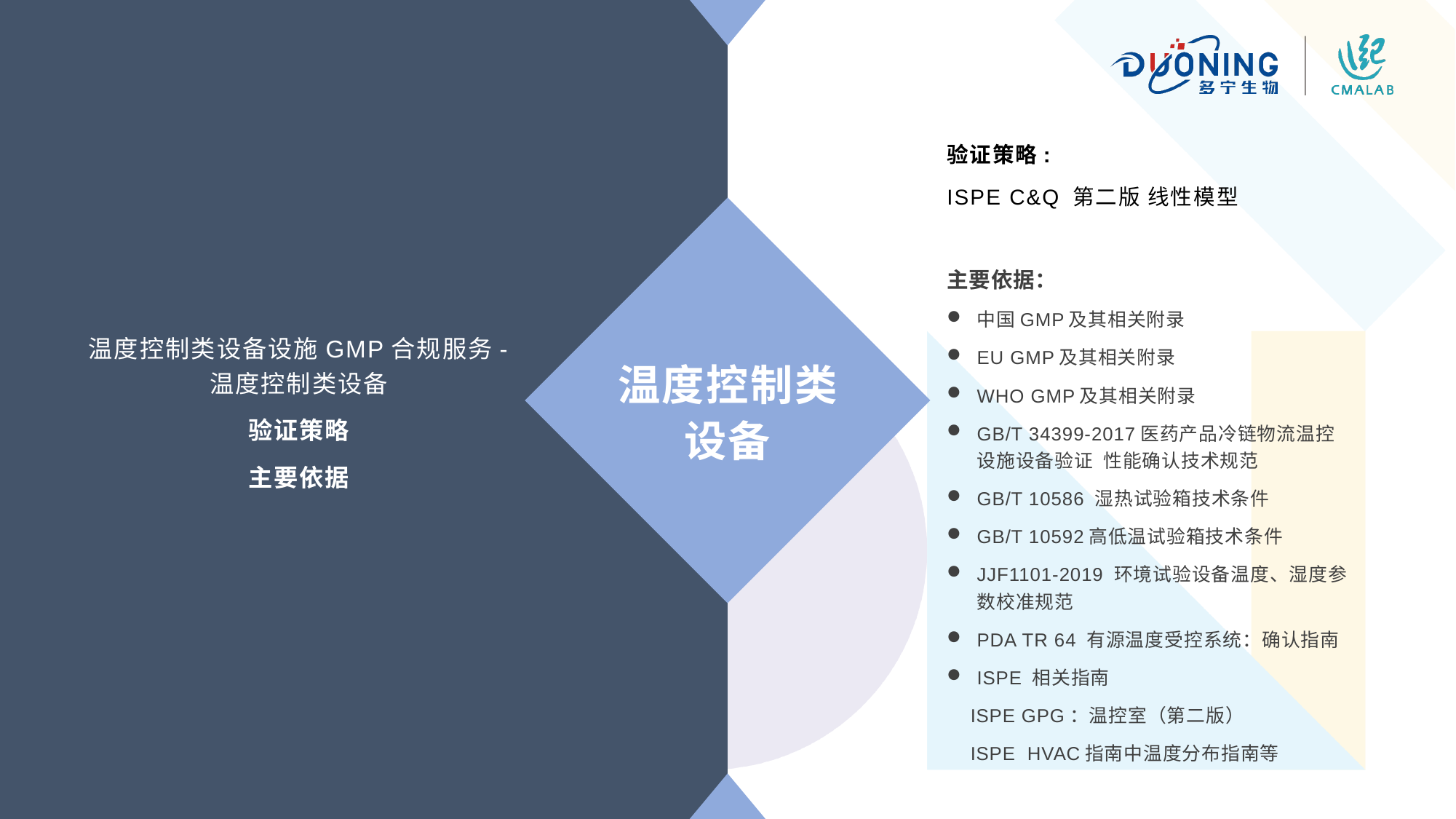

温度控制类设备设施GMP合规服务- 温度控制类设备
验证策略
主要依据
验证策略:
ISPE C&Q 第二版 线性模型

主要依据：
中国GMP及其相关附录
EU GMP及其相关附录
WHO GMP及其相关附录
GB/T 34399-2017医药产品冷链物流温控设施设备验证  性能确认技术规范
GB/T 10586 湿热试验箱技术条件
GB/T 10592高低温试验箱技术条件
JJF1101-2019 环境试验设备温度、湿度参数校准规范
PDA TR 64 有源温度受控系统：确认指南
ISPE 相关指南
    ISPE GPG：温控室（第二版）
    ISPE  HVAC指南中温度分布指南等

温度控制类
设备